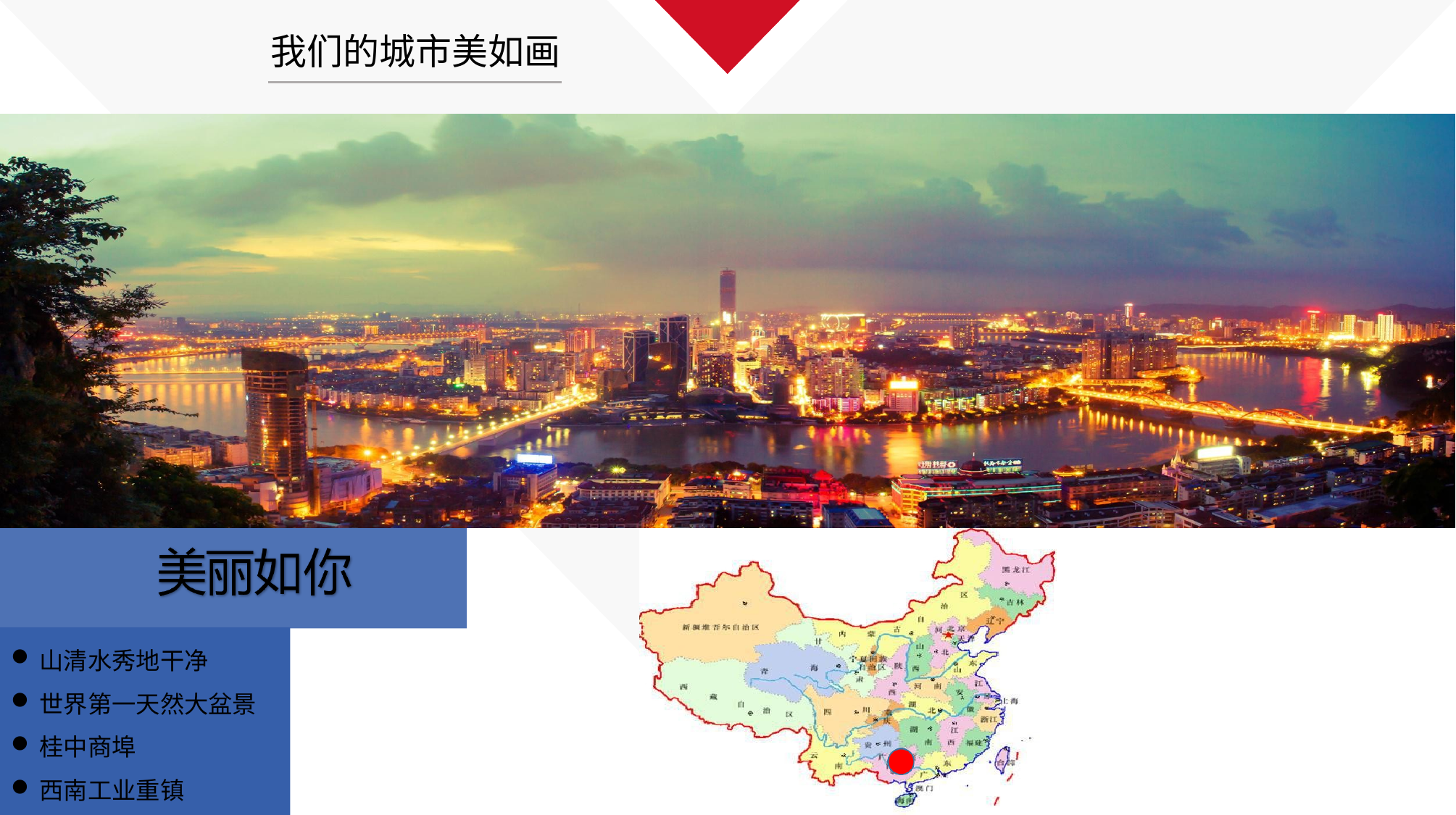

# 我们的城市美如画

山清水秀地干净
世界第一天然大盆景
桂中商埠
西南工业重镇